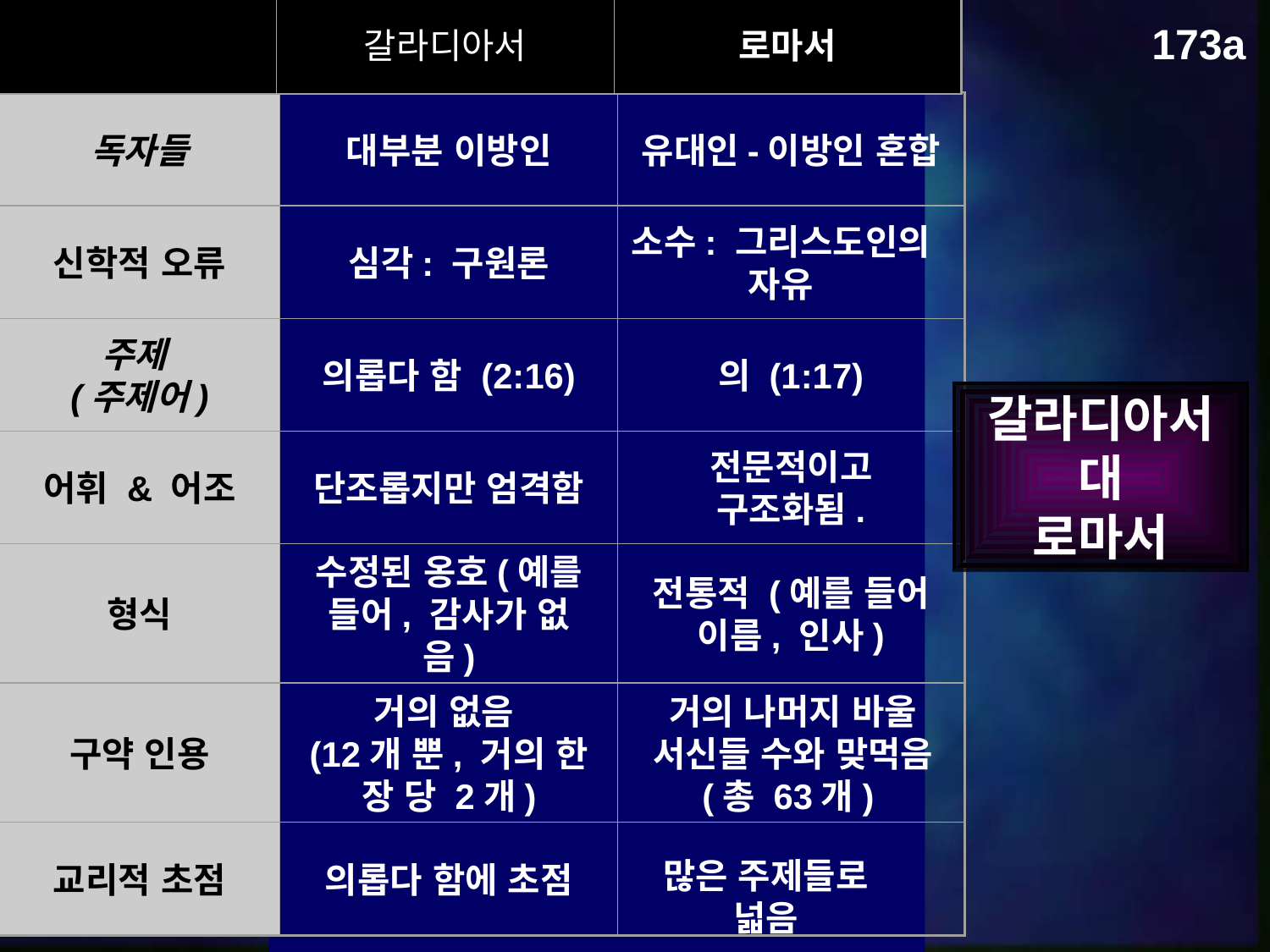

갈라디아서

로마서

독자들

대부분 이방인

유대인-이방인 혼합

신학적 오류

심각: 구원론
소수: 그리스도인의 자유

주제
(주제어)

의롭다 함 (2:16)

의 (1:17)

어휘 & 어조

단조롭지만 엄격함

전문적이고 구조화됨.

형식

수정된 옹호(예를 들어, 감사가 없음)

전통적 (예를 들어 이름, 인사)

구약 인용

거의 없음
(12개 뿐, 거의 한 장 당 2개)

거의 나머지 바울 서신들 수와 맞먹음
(총 63개)

교리적 초점

의롭다 함에 초점

173a
갈라디아서
대
로마서
많은 주제들로 넓음